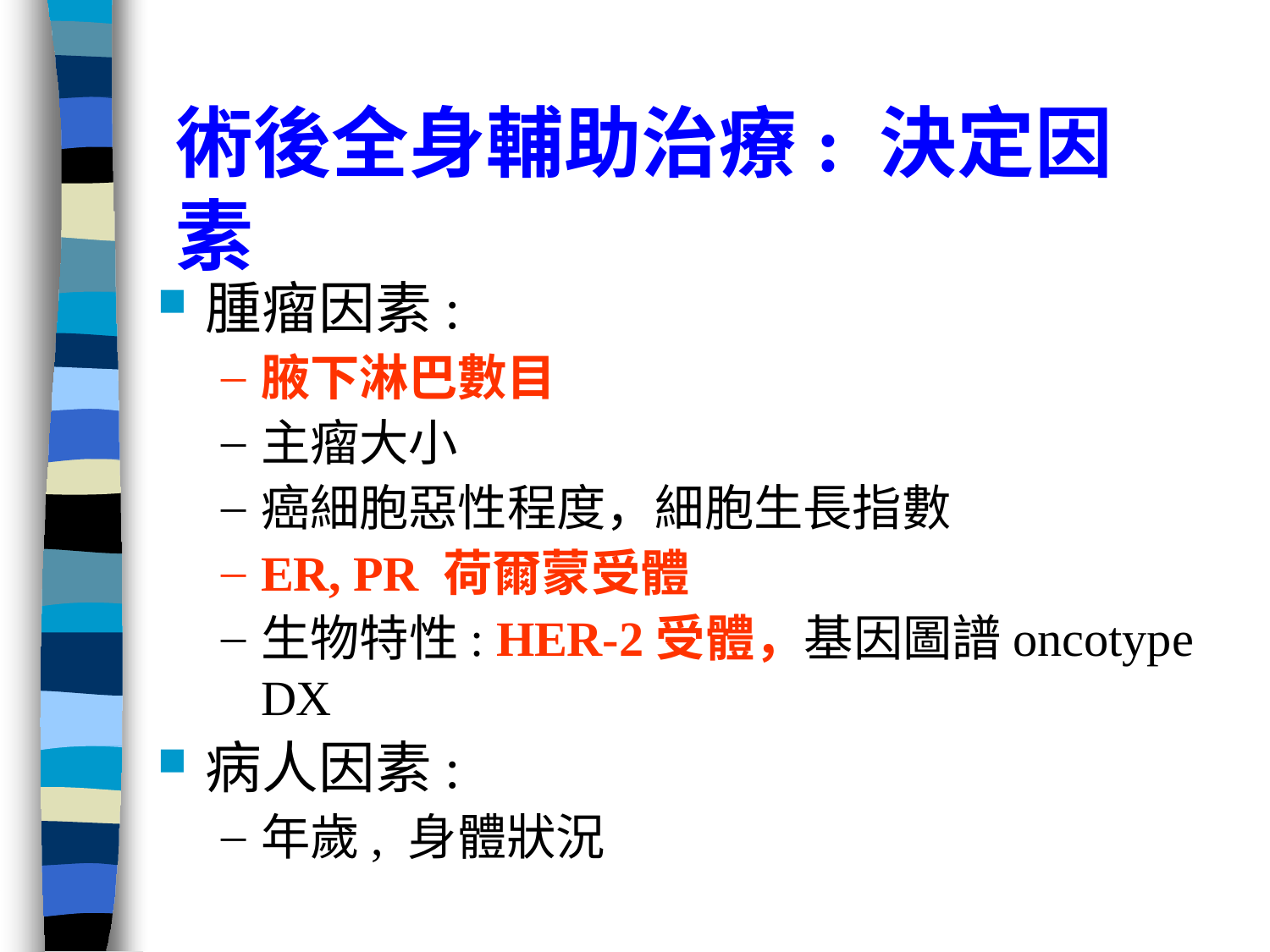

# 術後全身輔助治療: 決定因素

腫瘤因素:
腋下淋巴數目
主瘤大小
癌細胞惡性程度，細胞生長指數
ER, PR 荷爾蒙受體
生物特性: HER-2受體，基因圖譜oncotype DX
病人因素:
年歲, 身體狀況